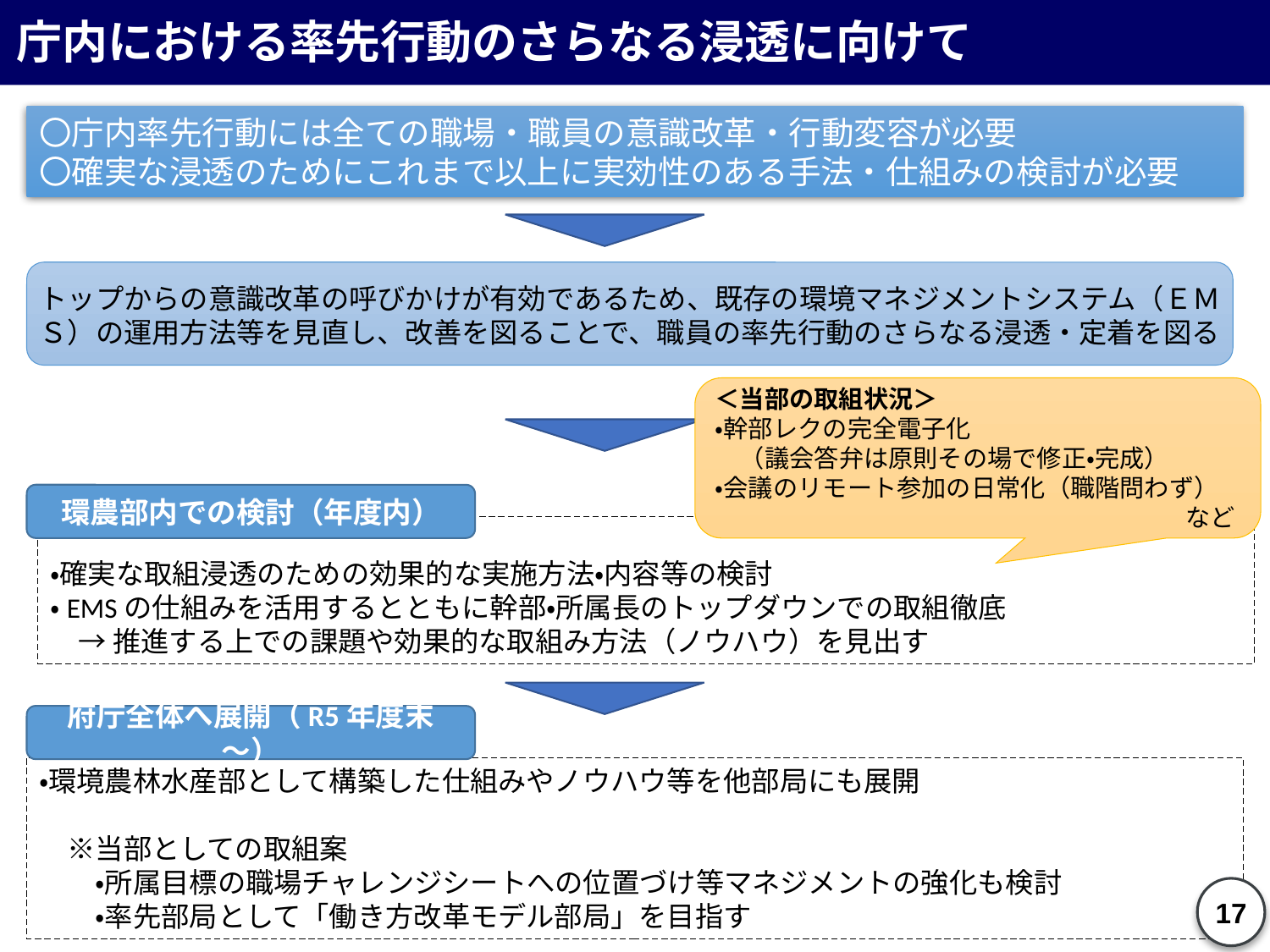

庁内における率先行動のさらなる浸透に向けて
〇庁内率先行動には全ての職場・職員の意識改革・行動変容が必要
〇確実な浸透のためにこれまで以上に実効性のある手法・仕組みの検討が必要

トップからの意識改革の呼びかけが有効であるため、既存の環境マネジメントシステム（ＥＭＳ）の運用方法等を見直し、改善を図ることで、職員の率先行動のさらなる浸透・定着を図る
＜当部の取組状況＞
・幹部レクの完全電子化
　（議会答弁は原則その場で修正・完成）
・会議のリモート参加の日常化（職階問わず）
　　　　　　　　　　　　　　　　　　　など

環農部内での検討（年度内）

・確実な取組浸透のための効果的な実施方法・内容等の検討
・EMSの仕組みを活用するとともに幹部・所属長のトップダウンでの取組徹底
　→ 推進する上での課題や効果的な取組み方法（ノウハウ）を見出す

府庁全体へ展開（R5年度末～）
・環境農林水産部として構築した仕組みやノウハウ等を他部局にも展開

　※当部としての取組案
　　・所属目標の職場チャレンジシートへの位置づけ等マネジメントの強化も検討
　　・率先部局として「働き方改革モデル部局」を目指す
17